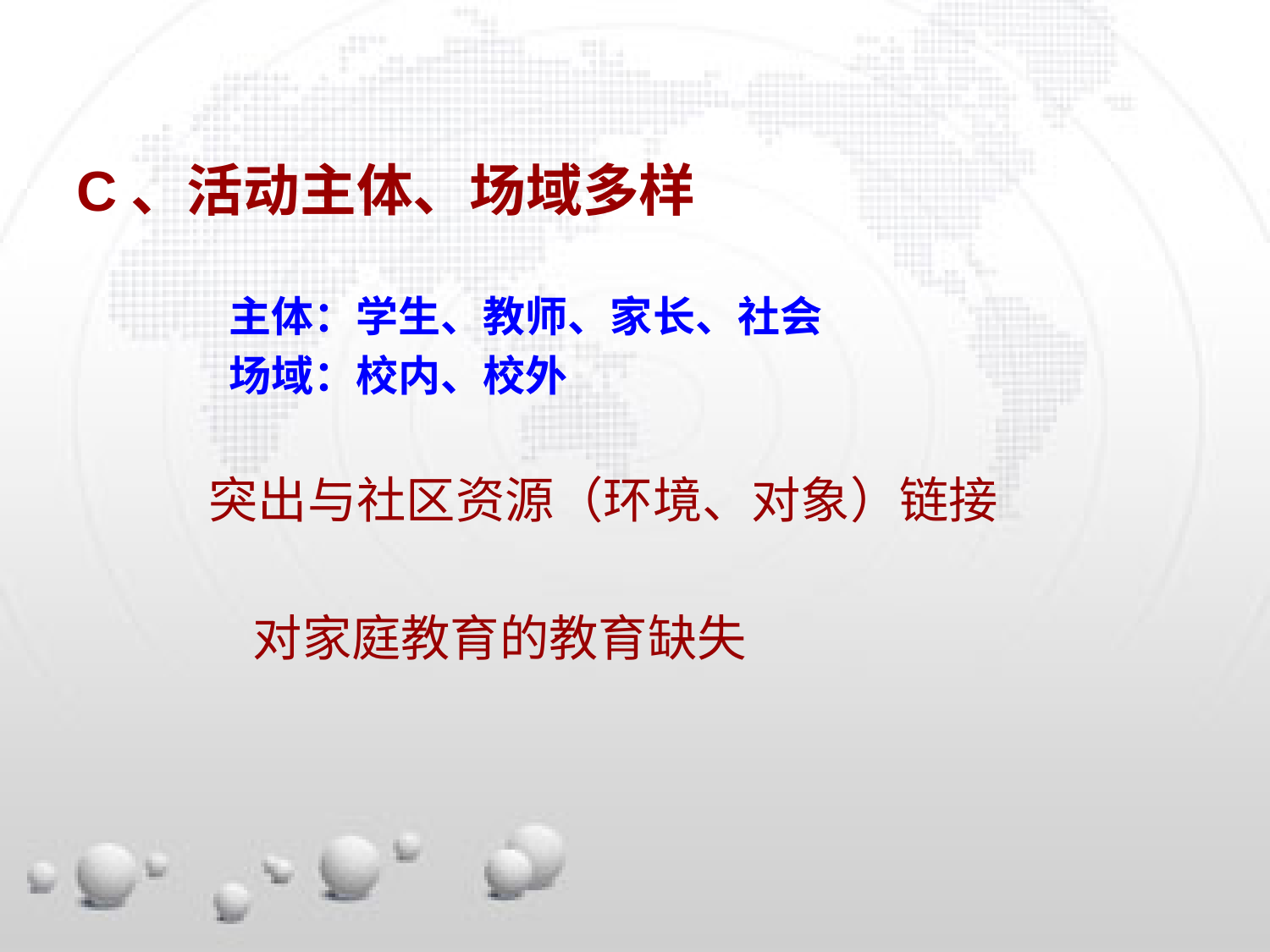

C、活动主体、场域多样

               主体：学生、教师、家长、社会
               场域：校内、校外

           突出与社区资源（环境、对象）链接

               对家庭教育的教育缺失